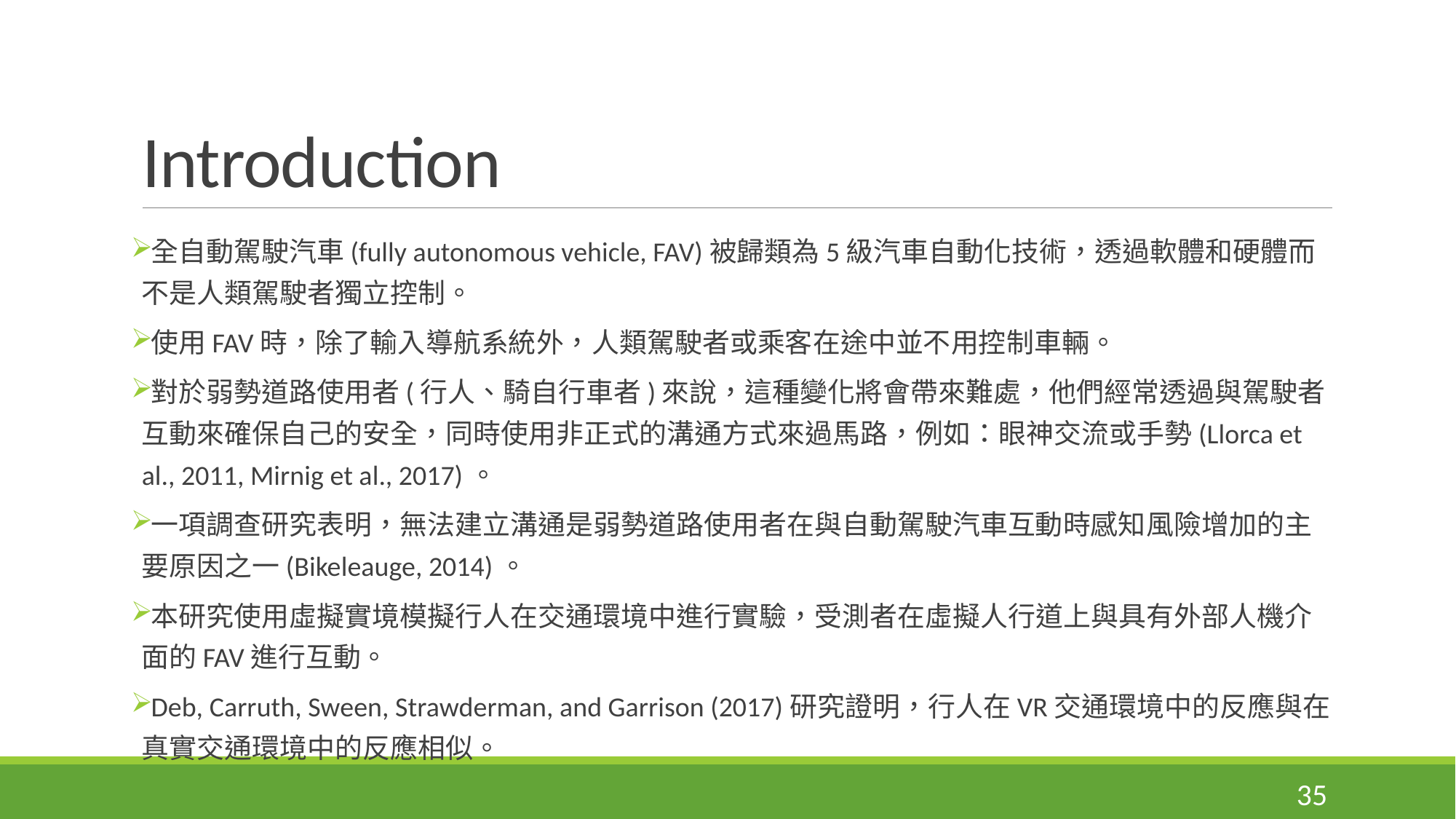

# Introduction
全自動駕駛汽車(fully autonomous vehicle, FAV)被歸類為5級汽車自動化技術，透過軟體和硬體而不是人類駕駛者獨立控制。
使用FAV時，除了輸入導航系統外，人類駕駛者或乘客在途中並不用控制車輛。
對於弱勢道路使用者(行人、騎自行車者)來說，這種變化將會帶來難處，他們經常透過與駕駛者互動來確保自己的安全，同時使用非正式的溝通方式來過馬路，例如：眼神交流或手勢(Llorca et al., 2011, Mirnig et al., 2017)。
一項調查研究表明，無法建立溝通是弱勢道路使用者在與自動駕駛汽車互動時感知風險增加的主要原因之一(Bikeleauge, 2014)。
本研究使用虛擬實境模擬行人在交通環境中進行實驗，受測者在虛擬人行道上與具有外部人機介面的FAV進行互動。
Deb, Carruth, Sween, Strawderman, and Garrison (2017)研究證明，行人在VR交通環境中的反應與在真實交通環境中的反應相似。

35